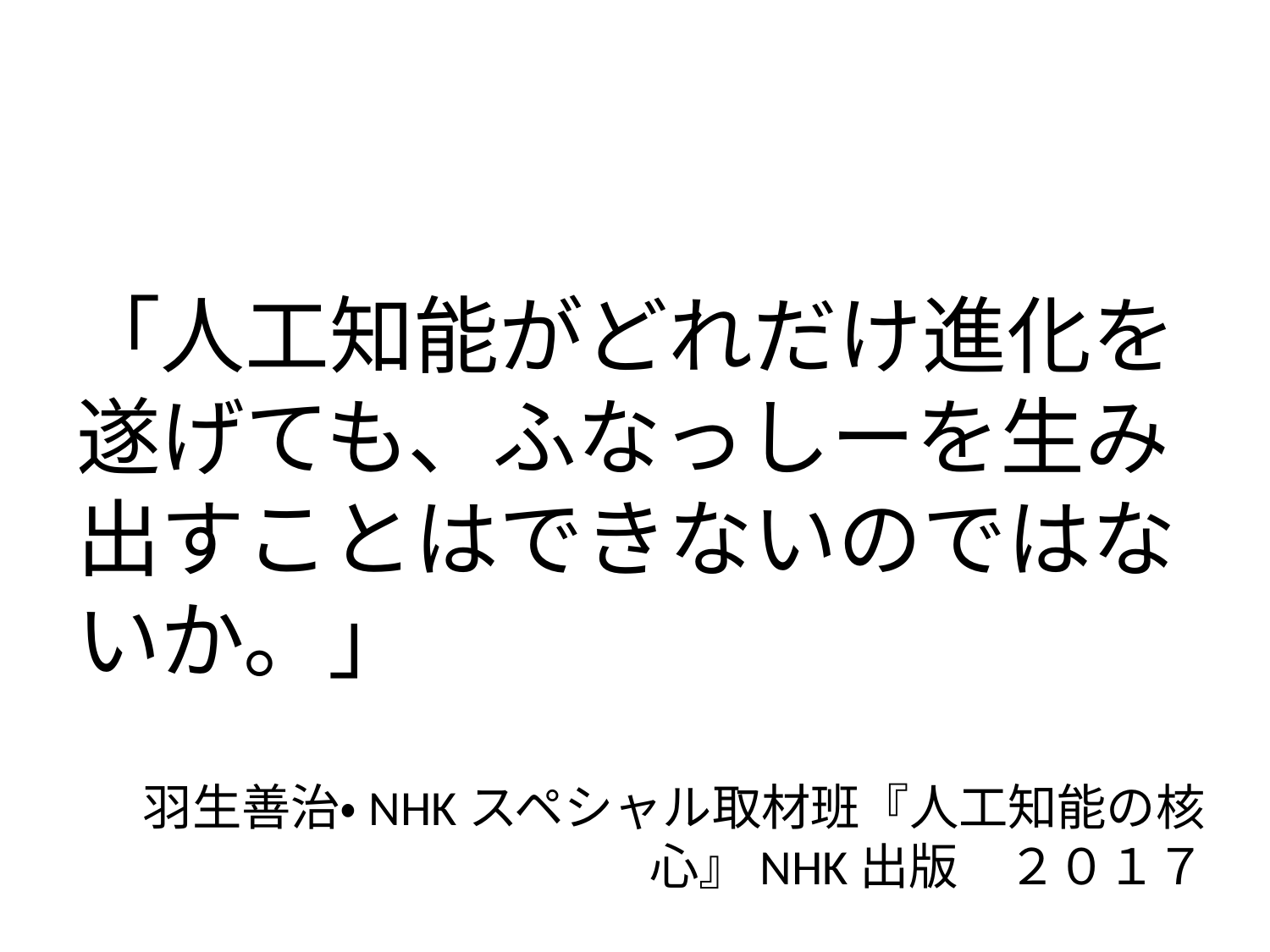

「人工知能がどれだけ進化を遂げても、ふなっしーを生み出すことはできないのではないか。」
# 羽生善治・NHKスペシャル取材班『人工知能の核心』NHK出版　２０１７